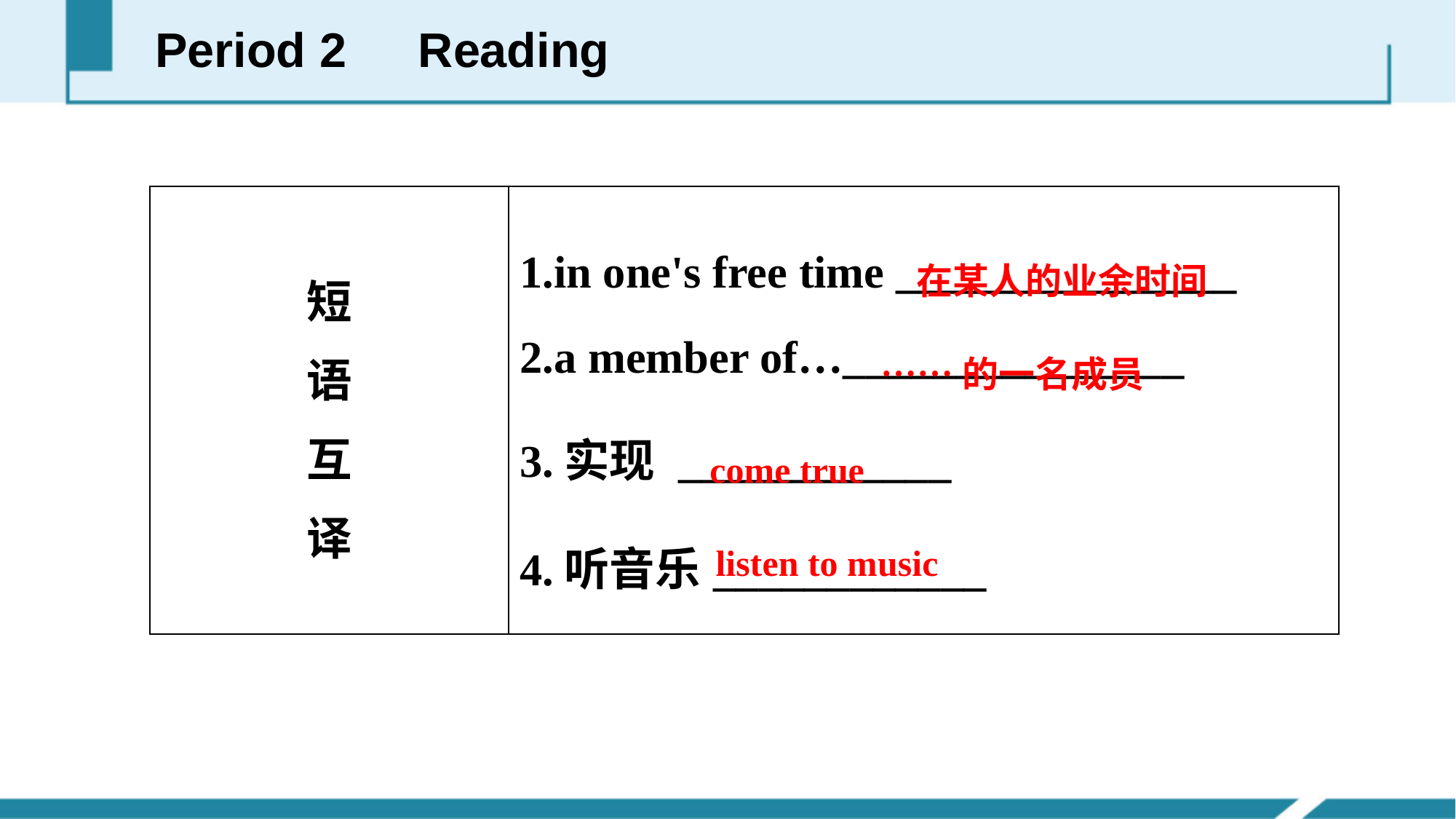

Period 2　Reading
| 短 语 互 译 | 1.in one's free time \_\_\_\_\_\_\_\_\_\_\_\_\_\_\_ 2.a member of…\_\_\_\_\_\_\_\_\_\_\_\_\_\_\_ 3.实现 \_\_\_\_\_\_\_\_\_\_\_\_ 4.听音乐\_\_\_\_\_\_\_\_\_\_\_\_ |
| --- | --- |
在某人的业余时间
……的一名成员

come true
listen to music